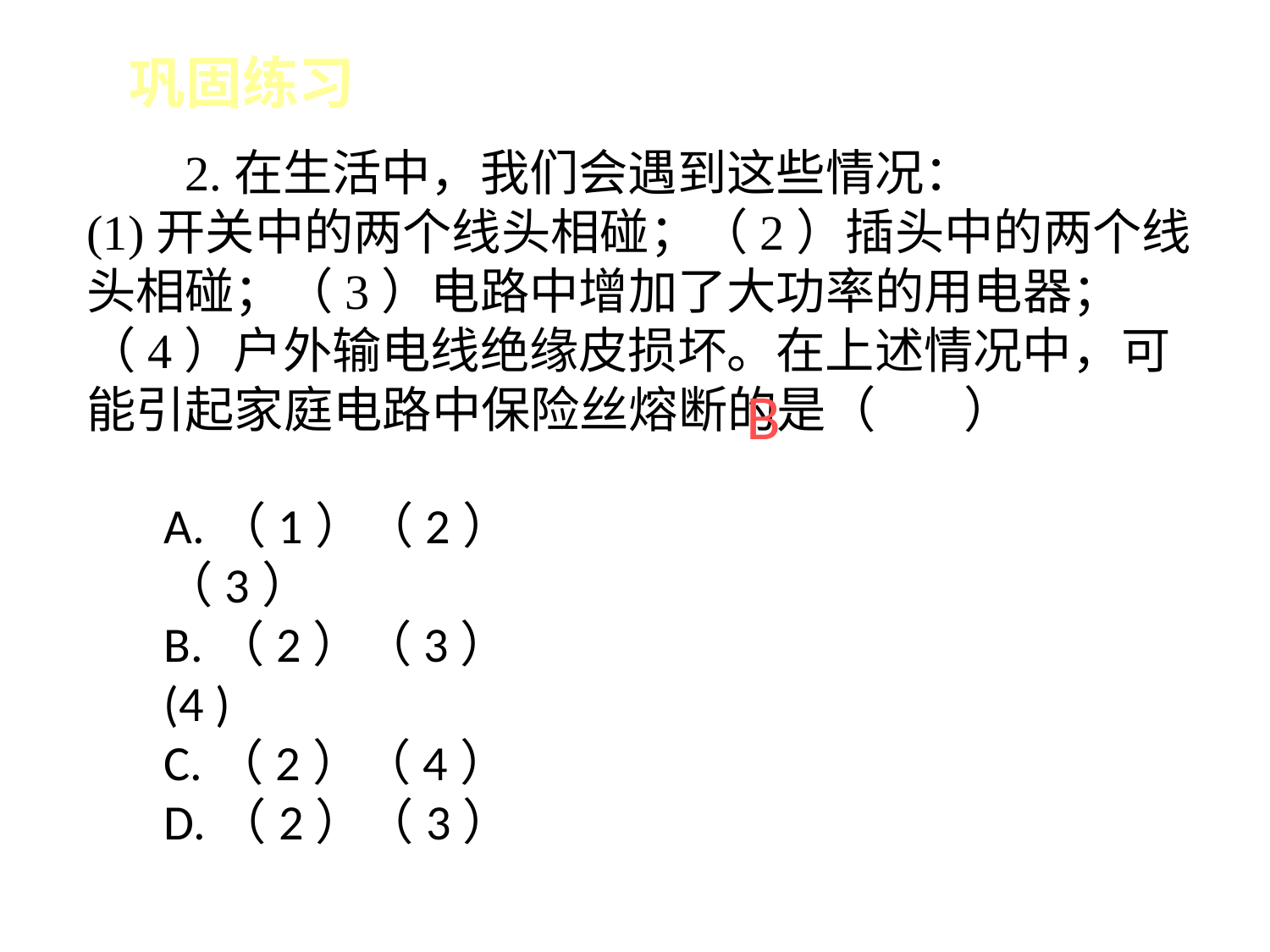

巩固练习
        2.在生活中，我们会遇到这些情况：
(1)开关中的两个线头相碰；（2）插头中的两个线头相碰；（3）电路中增加了大功率的用电器；（4）户外输电线绝缘皮损坏。在上述情况中，可能引起家庭电路中保险丝熔断的是（        ）
B
A.（1）（2）（3）
B.（2）（3）  (4 )
C.（2）（4）
D.（2）（3）